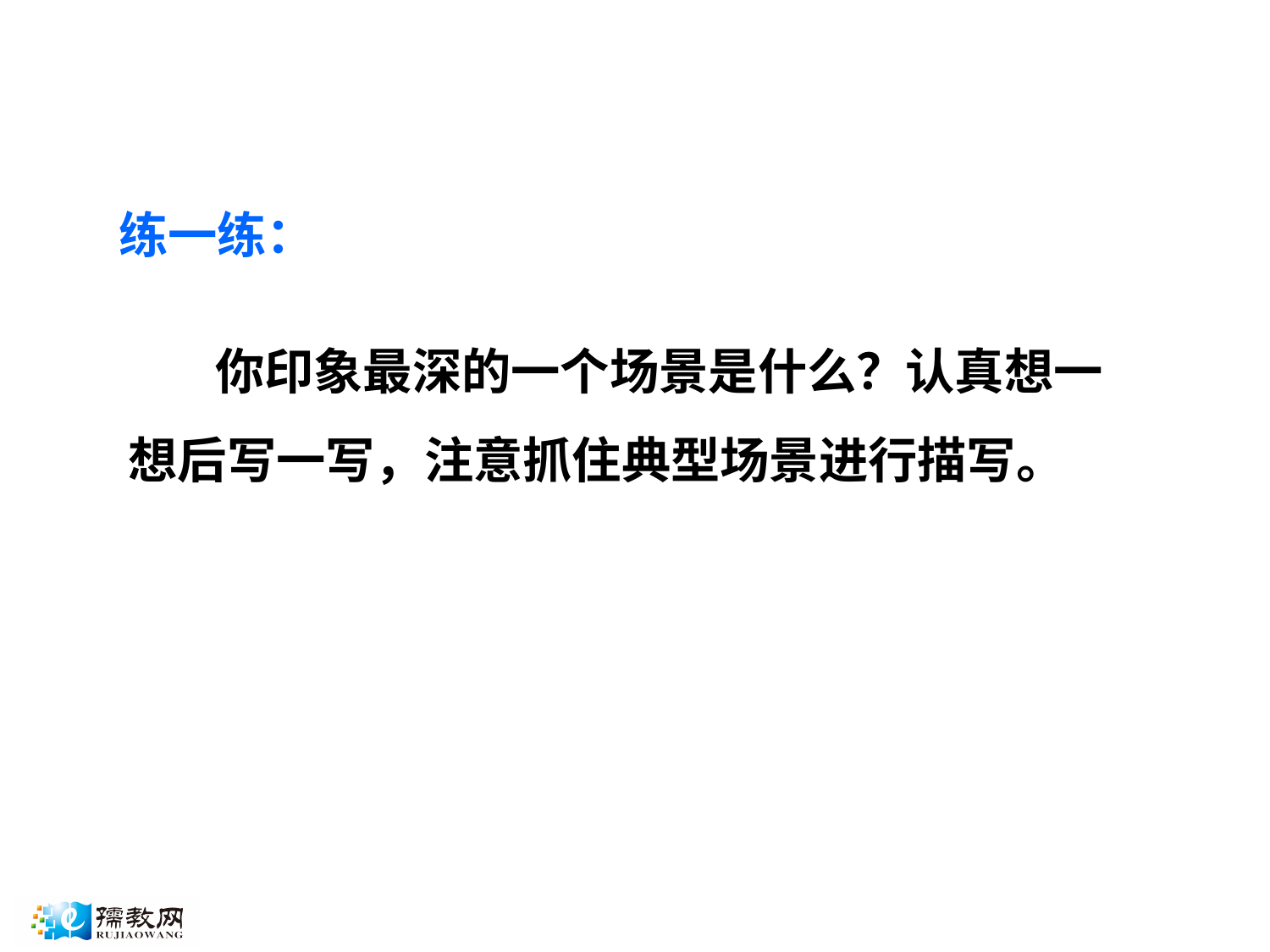

练一练：
你印象最深的一个场景是什么？认真想一想后写一写，注意抓住典型场景进行描写。